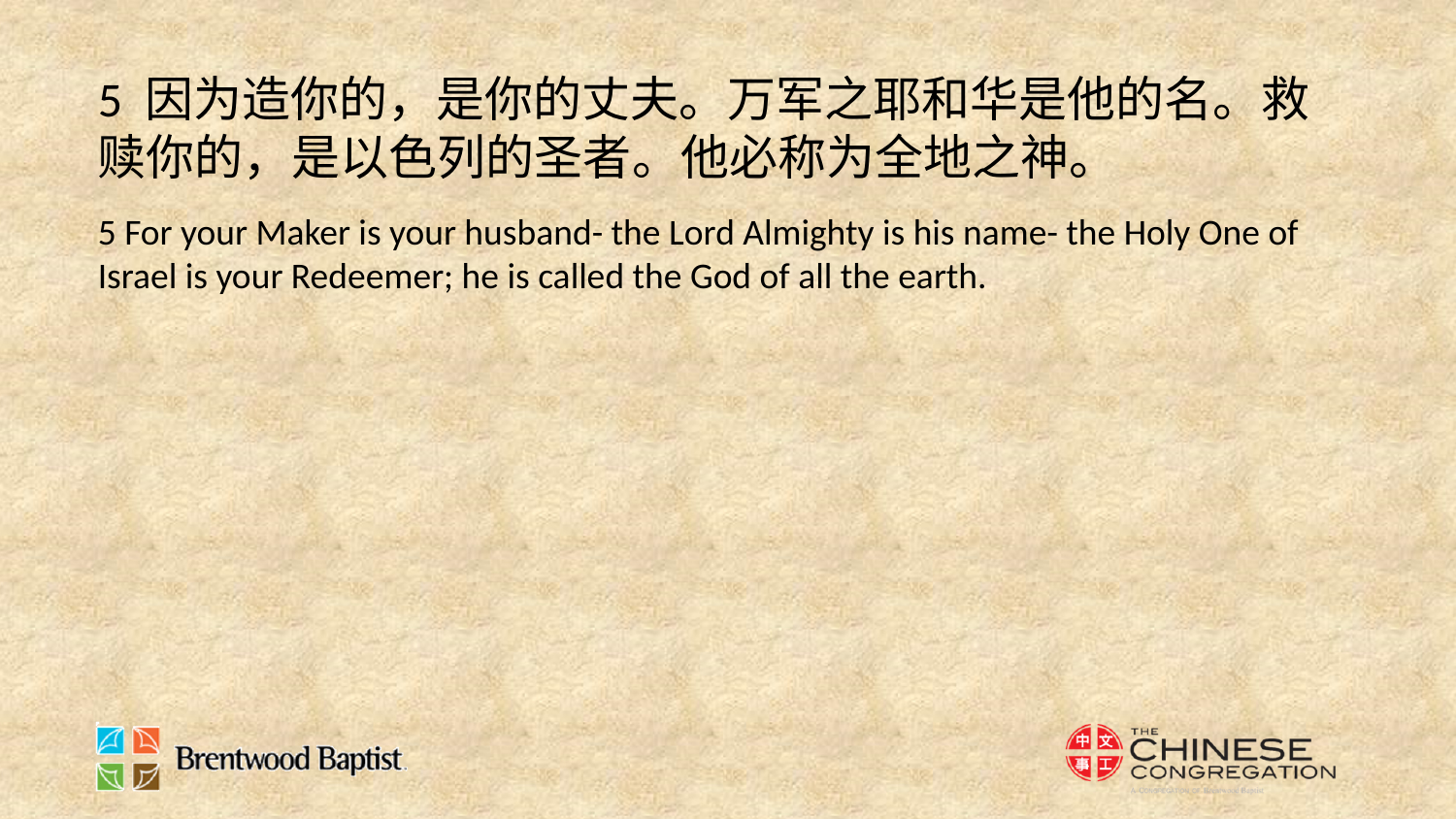

5 因为造你的，是你的丈夫。万军之耶和华是他的名。救赎你的，是以色列的圣者。他必称为全地之神。

5 For your Maker is your husband- the Lord Almighty is his name- the Holy One of Israel is your Redeemer; he is called the God of all the earth.